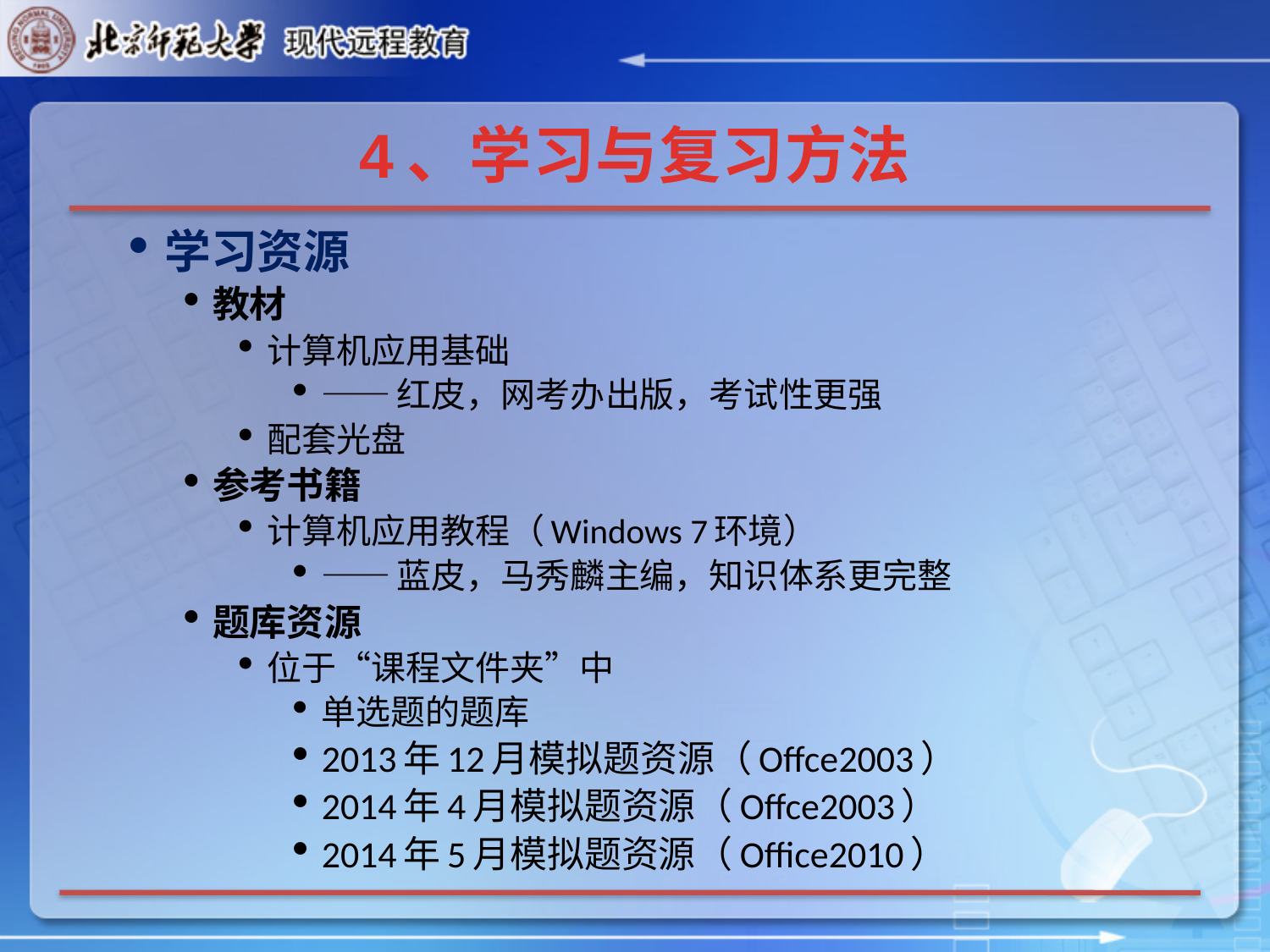

# 4、学习与复习方法
学习资源
教材
计算机应用基础
——红皮，网考办出版，考试性更强
配套光盘
参考书籍
计算机应用教程（Windows 7环境）
——蓝皮，马秀麟主编，知识体系更完整
题库资源
位于“课程文件夹”中
单选题的题库
2013年12月模拟题资源（Offce2003）
2014年4月模拟题资源（Offce2003）
2014年5月模拟题资源（Office2010）